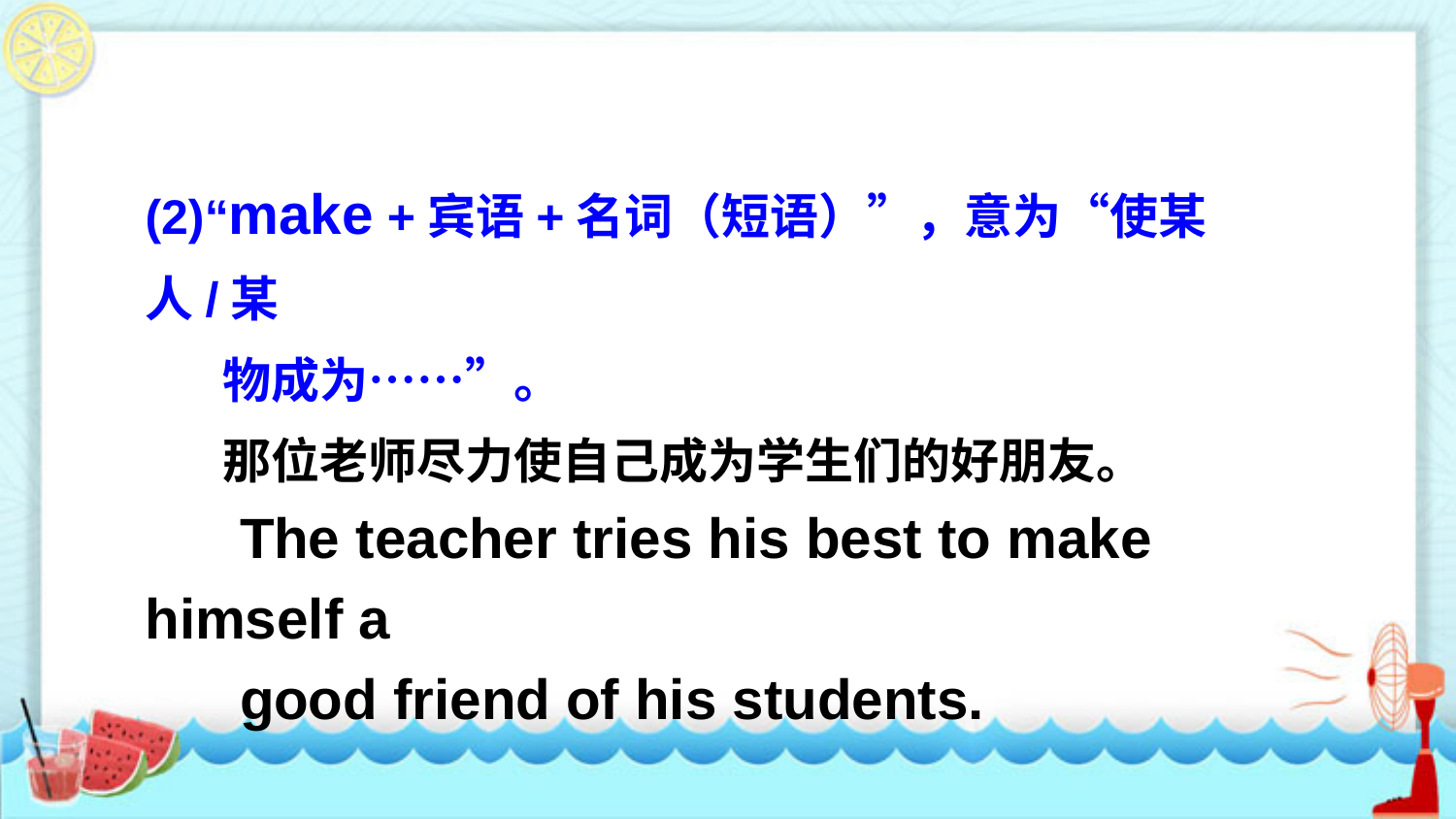

(2)“make +宾语+名词（短语）”，意为“使某人/某
      物成为……”。
      那位老师尽力使自己成为学生们的好朋友。
      The teacher tries his best to make himself a
      good friend of his students.